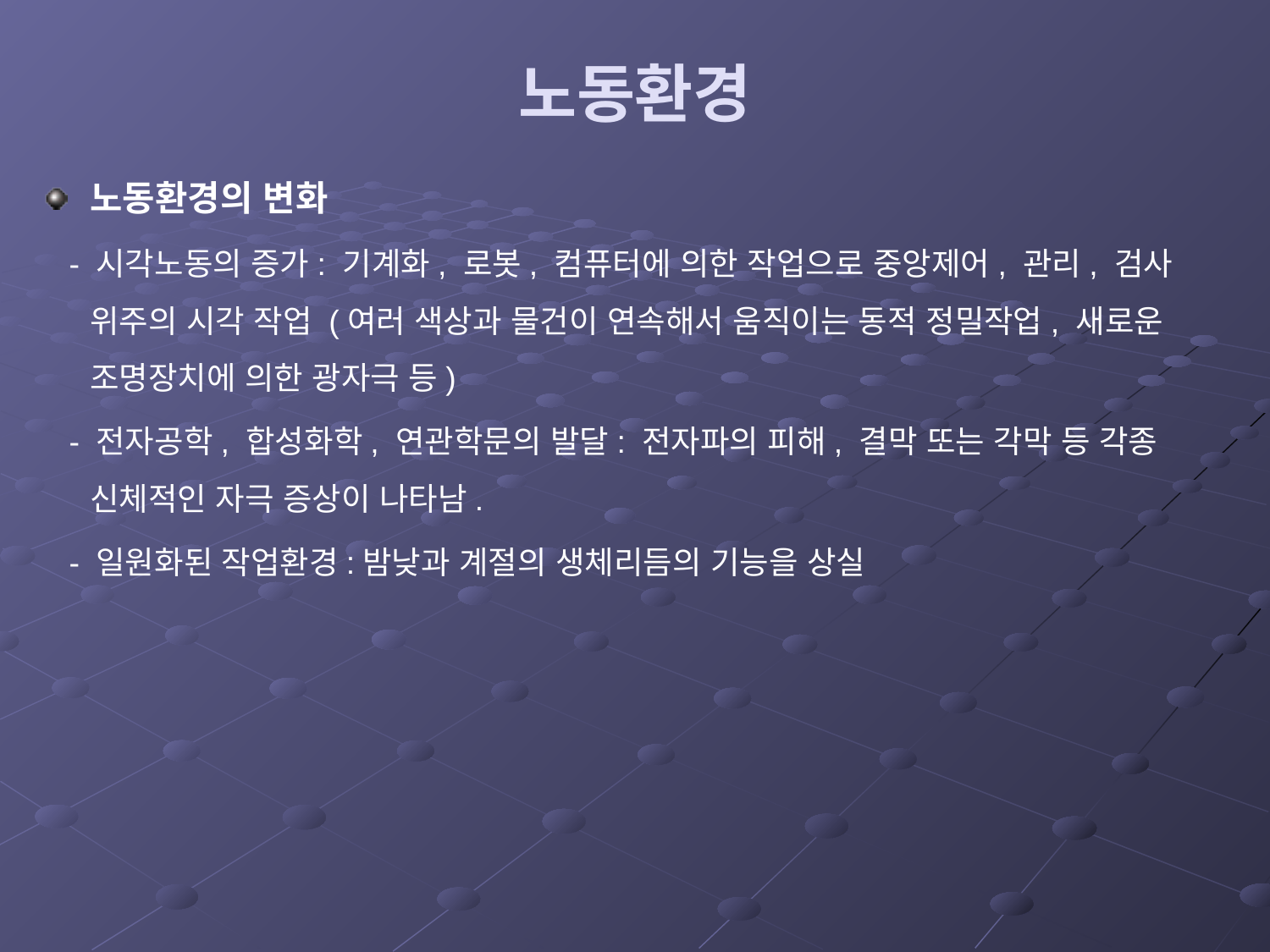

# 노동환경
노동환경의 변화
   - 시각노동의 증가: 기계화, 로봇, 컴퓨터에 의한 작업으로 중앙제어, 관리, 검사 위주의 시각 작업 (여러 색상과 물건이 연속해서 움직이는 동적 정밀작업, 새로운 조명장치에 의한 광자극 등)
   - 전자공학, 합성화학, 연관학문의 발달: 전자파의 피해, 결막 또는 각막 등 각종 신체적인 자극 증상이 나타남.
   - 일원화된 작업환경:밤낮과 계절의 생체리듬의 기능을 상실